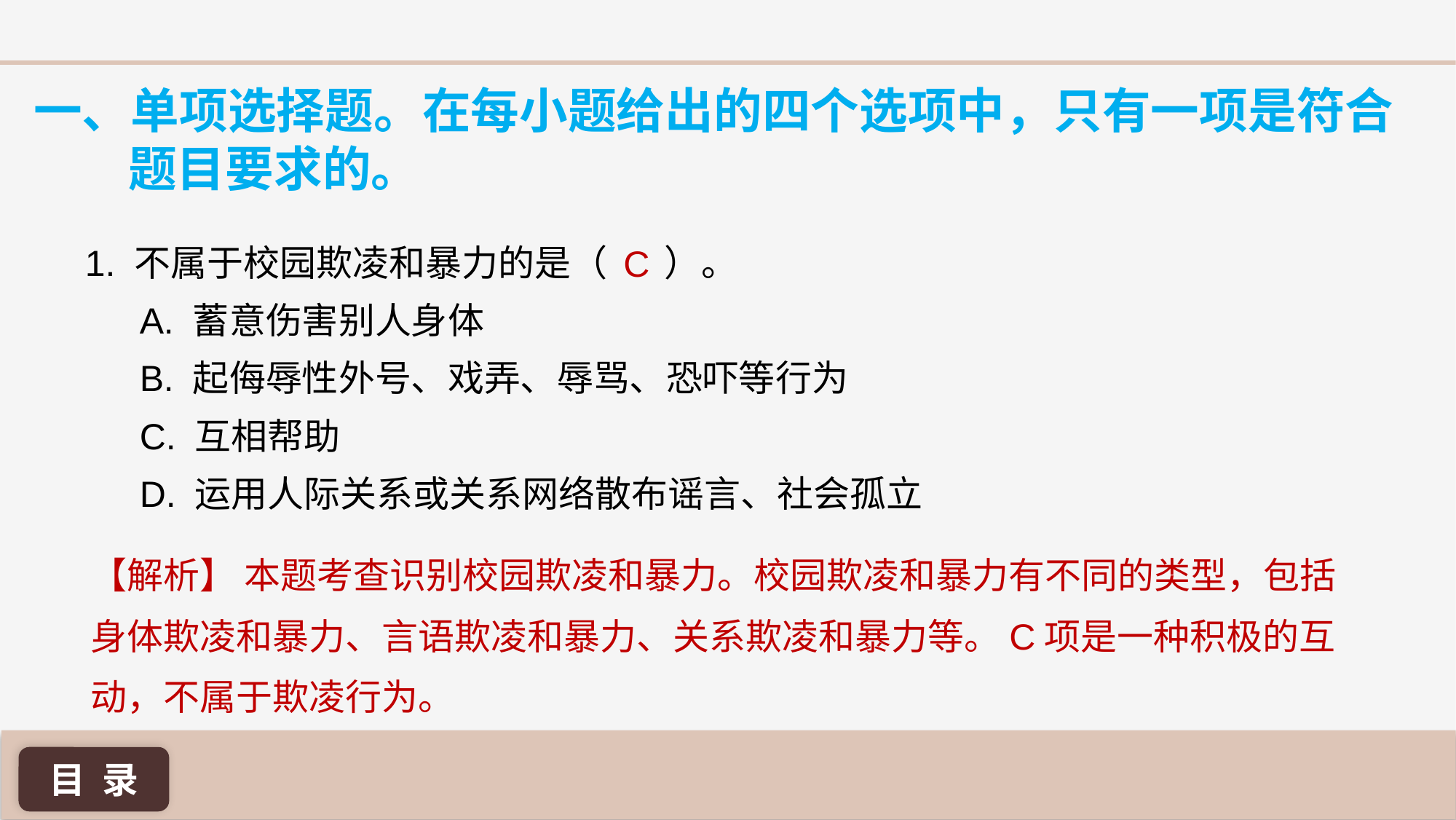

一、单项选择题。在每小题给出的四个选项中，只有一项是符合题目要求的。
C
1. 不属于校园欺凌和暴力的是（       ）。
A. 蓄意伤害别人身体
B. 起侮辱性外号、戏弄、辱骂、恐吓等行为
C. 互相帮助
D. 运用人际关系或关系网络散布谣言、社会孤立
【解析】 本题考查识别校园欺凌和暴力。校园欺凌和暴力有不同的类型，包括身体欺凌和暴力、言语欺凌和暴力、关系欺凌和暴力等。C项是一种积极的互动，不属于欺凌行为。